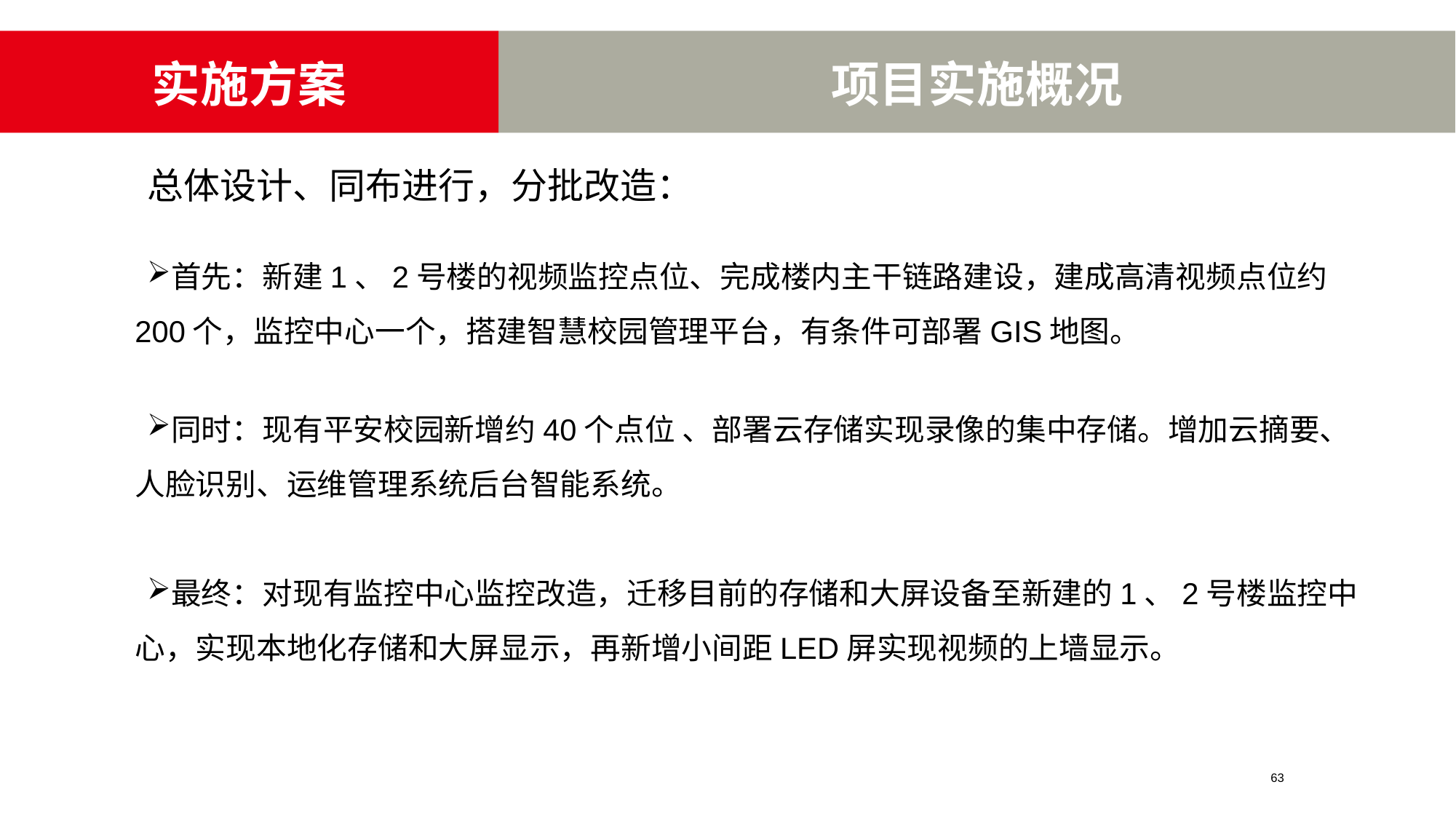

实施方案
项目实施概况
总体设计、同布进行，分批改造：

首先：新建1、2号楼的视频监控点位、完成楼内主干链路建设，建成高清视频点位约200个，监控中心一个，搭建智慧校园管理平台，有条件可部署GIS地图。

同时：现有平安校园新增约40个点位 、部署云存储实现录像的集中存储。增加云摘要、人脸识别、运维管理系统后台智能系统。

最终：对现有监控中心监控改造，迁移目前的存储和大屏设备至新建的1、2号楼监控中心，实现本地化存储和大屏显示，再新增小间距LED屏实现视频的上墙显示。

63